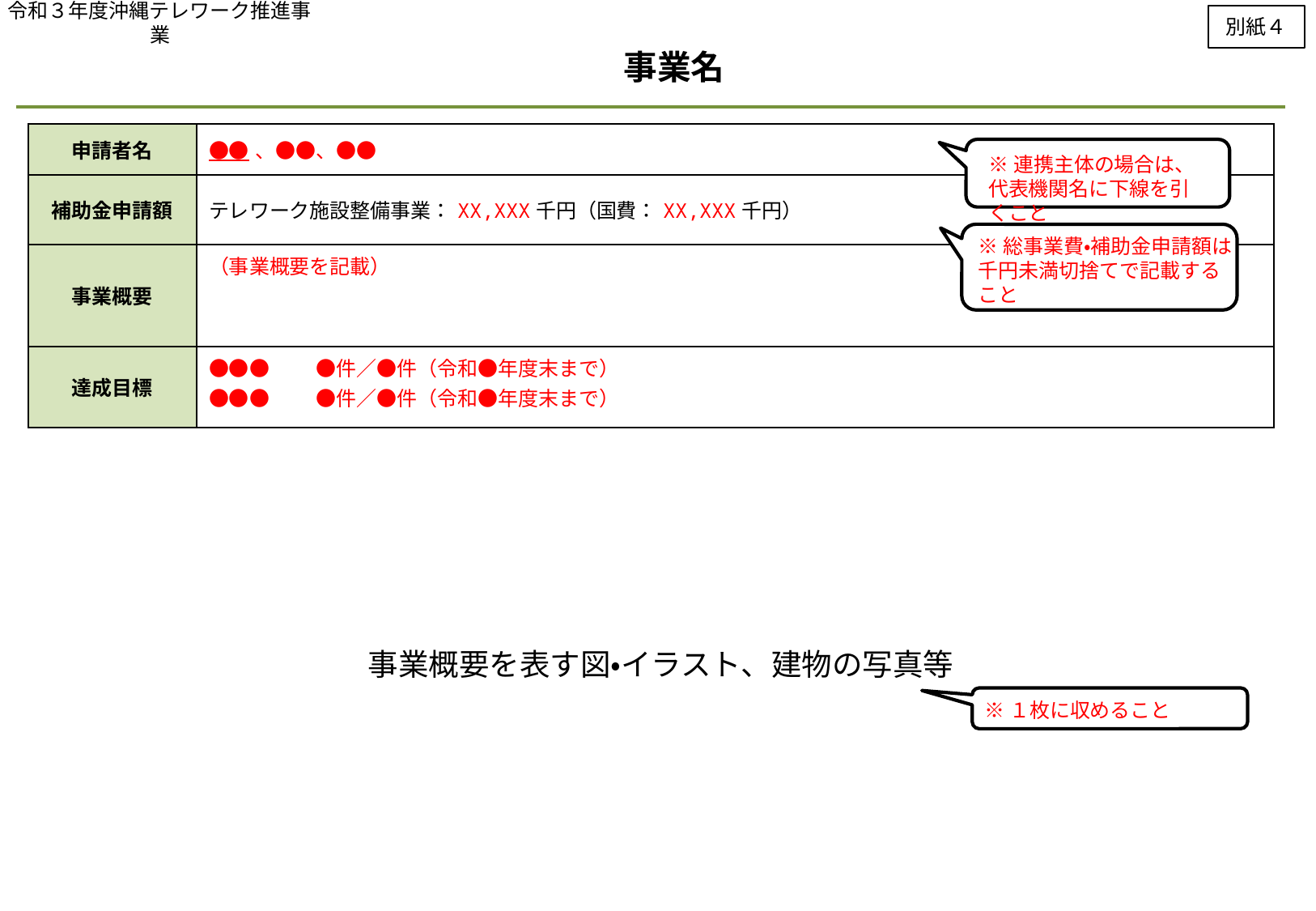

令和３年度沖縄テレワーク推進事業
別紙４
事業名
| 申請者名 | ●●、●●、●● |
| --- | --- |
| 補助金申請額 | テレワーク施設整備事業：XX,XXX千円（国費：XX,XXX千円） |
| 事業概要 | （事業概要を記載） |
| 達成目標 | ●●●　　●件／●件（令和●年度末まで） ●●●　　●件／●件（令和●年度末まで） |

※連携主体の場合は、代表機関名に下線を引くこと

※総事業費・補助金申請額は千円未満切捨てで記載すること
事業概要を表す図・イラスト、建物の写真等

※１枚に収めること